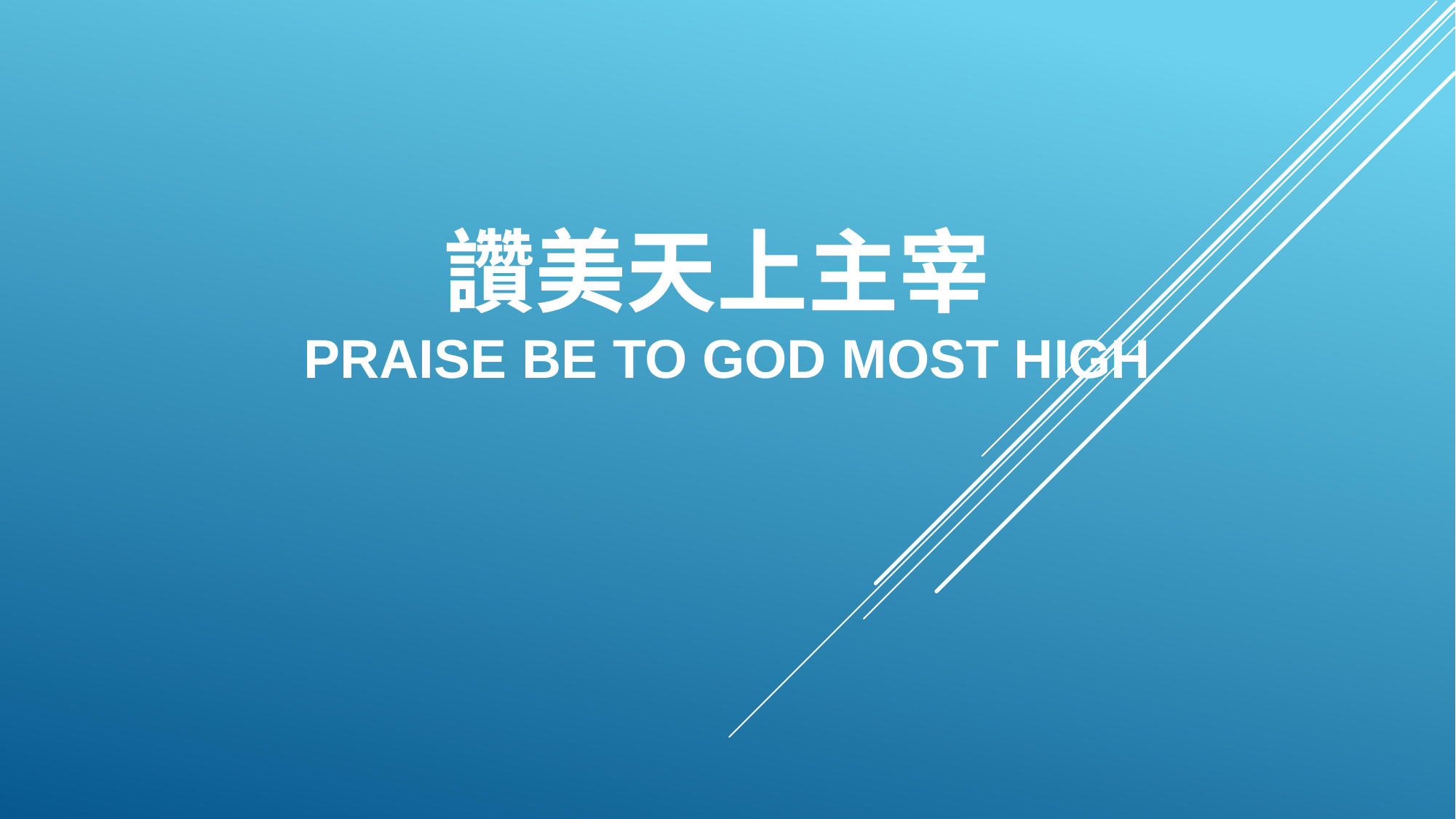

# 讚美天上主宰 praise be to god most high